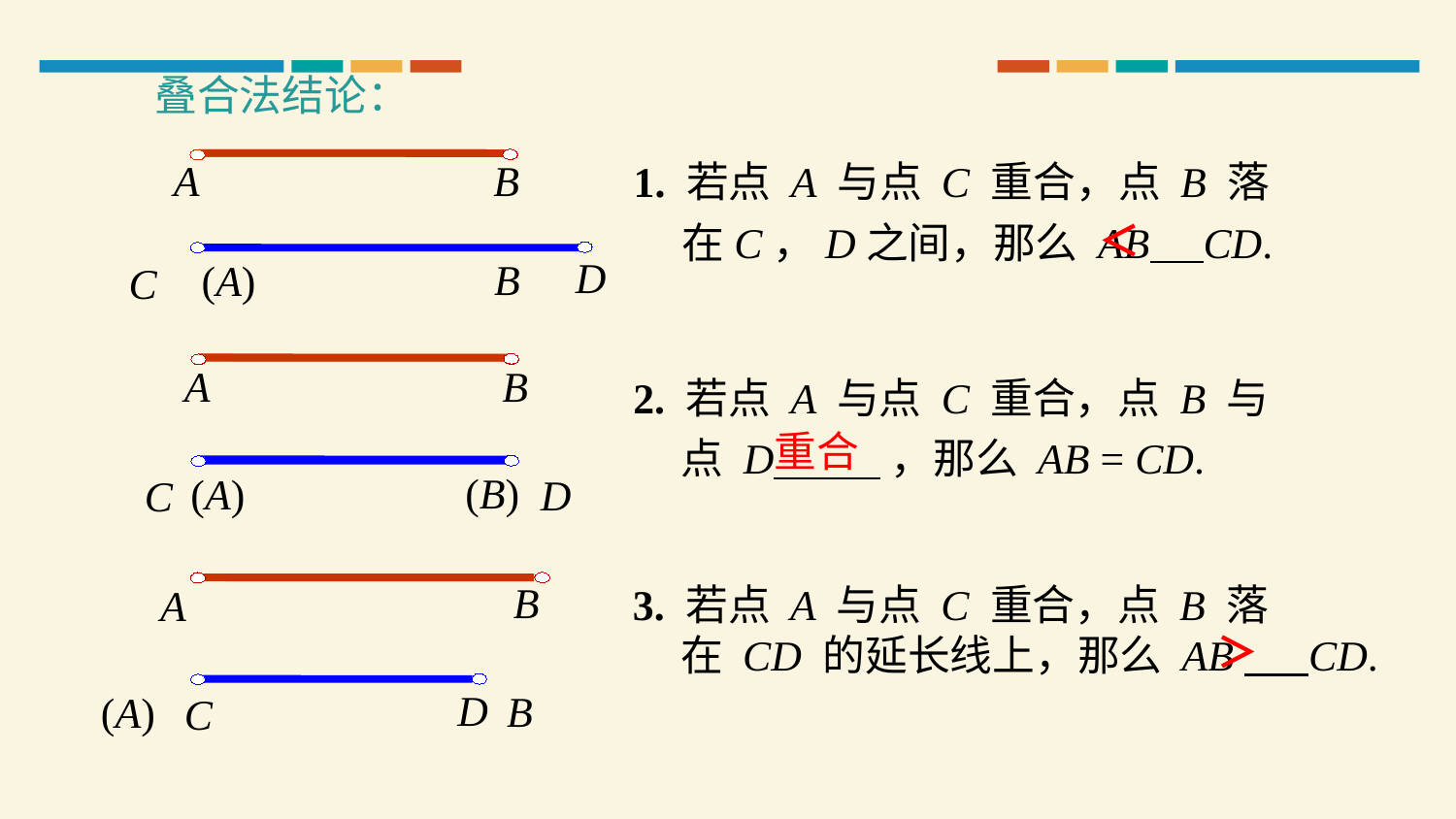

叠合法结论：
1. 若点 A 与点 C 重合，点 B 落
    在C，D之间，那么 AB     CD.

B
A

＜

D
C
B
(A)

B
A
2. 若点 A 与点 C 重合，点 B 与
    点 D          ，那么 AB = CD.
重合

D
C
(B)
(A)

B
A

3. 若点 A 与点 C 重合，点 B 落
    在 CD 的延长线上，那么 AB       CD.
＞

D
C
B
(A)